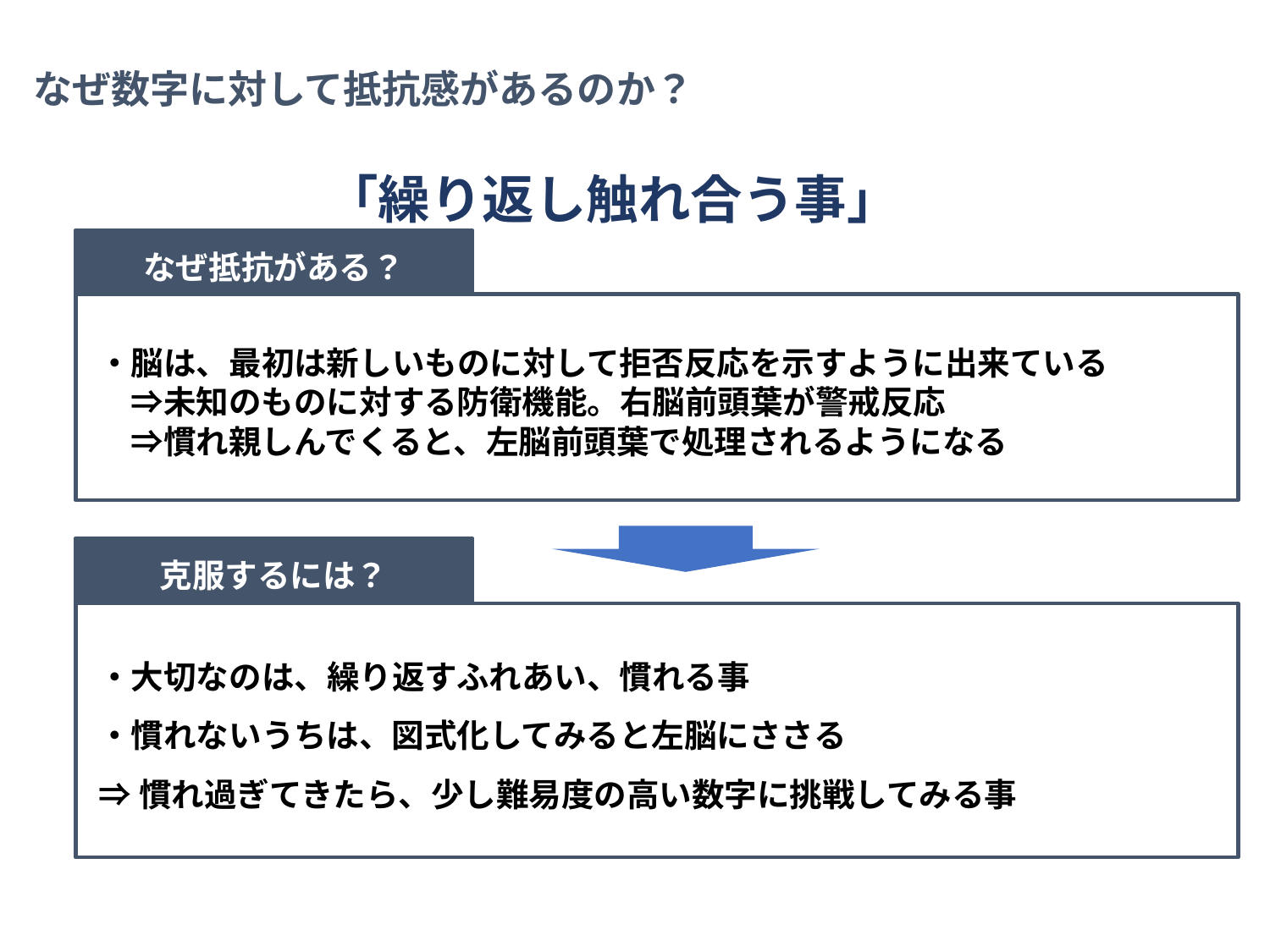

なぜ数字に対して抵抗感があるのか？
「繰り返し触れ合う事」
なぜ抵抗がある？
・脳は、最初は新しいものに対して拒否反応を示すように出来ている
　⇒未知のものに対する防衛機能。右脳前頭葉が警戒反応
　⇒慣れ親しんでくると、左脳前頭葉で処理されるようになる

克服するには？
・大切なのは、繰り返すふれあい、慣れる事
・慣れないうちは、図式化してみると左脳にささる
⇒慣れ過ぎてきたら、少し難易度の高い数字に挑戦してみる事